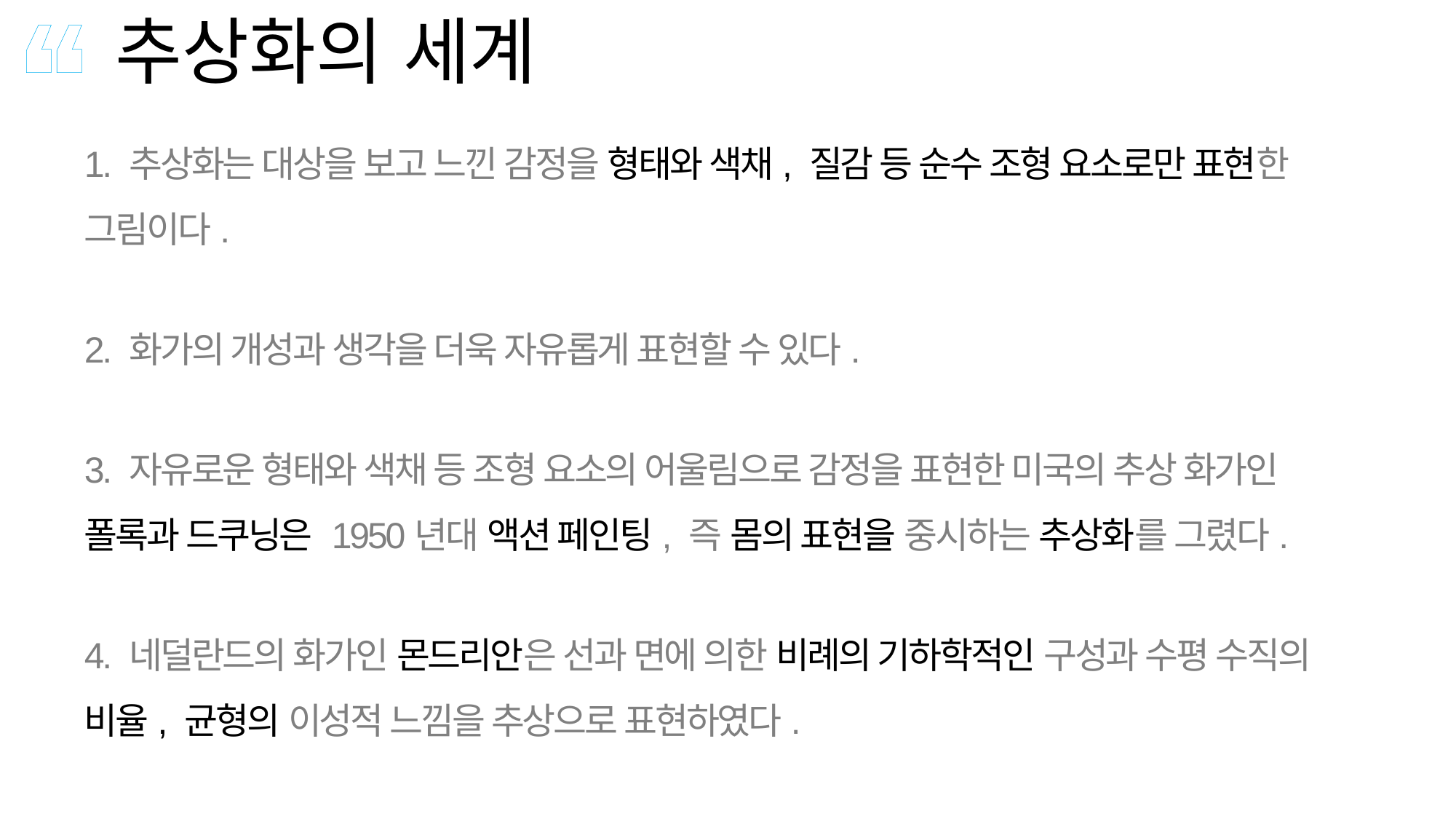

추상화의 세계
“
1. 추상화는 대상을 보고 느낀 감정을 형태와 색채, 질감 등 순수 조형 요소로만 표현한 그림이다.

2. 화가의 개성과 생각을 더욱 자유롭게 표현할 수 있다.

3. 자유로운 형태와 색채 등 조형 요소의 어울림으로 감정을 표현한 미국의 추상 화가인 폴록과 드쿠닝은 1950년대 액션 페인팅, 즉 몸의 표현을 중시하는 추상화를 그렸다.

4. 네덜란드의 화가인 몬드리안은 선과 면에 의한 비례의 기하학적인 구성과 수평 수직의 비율, 균형의 이성적 느낌을 추상으로 표현하였다.